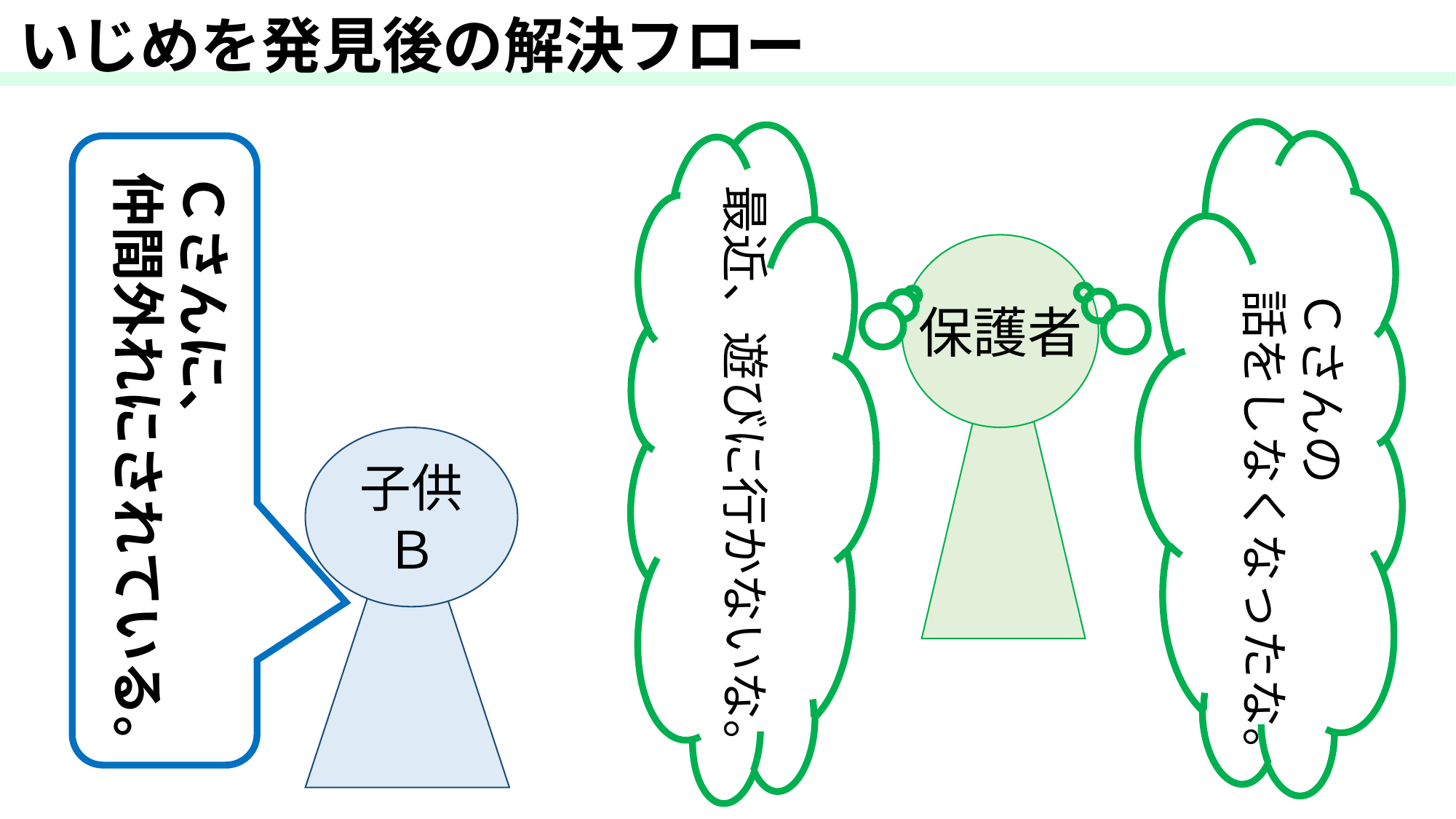

いじめを発見後の解決フロー

Ｃさんの
話をしなくなったな。

最近、遊びに行かないな。

Ｃさんに、
仲間外れにされている。

保護者

子供
Ｂ